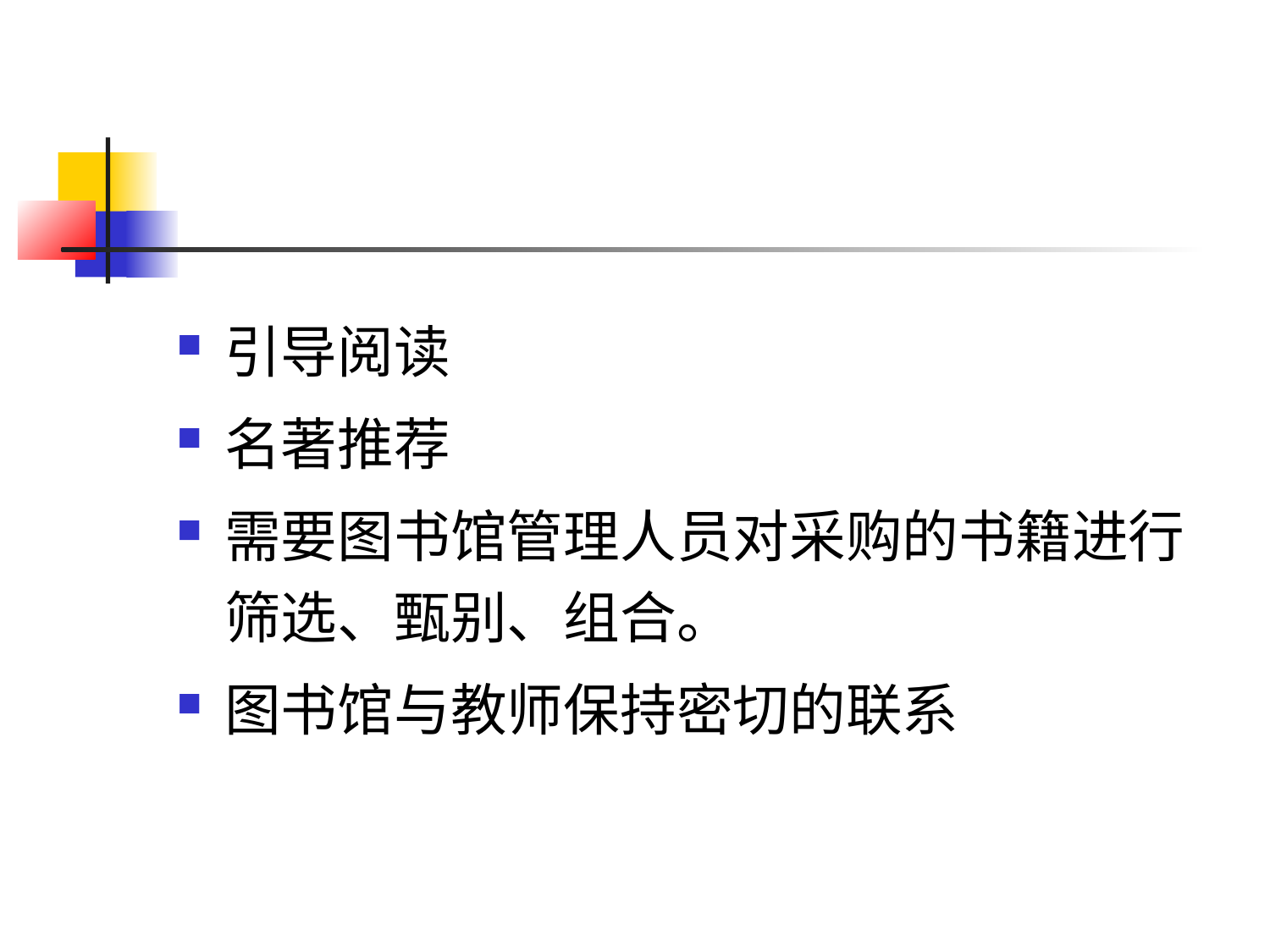

#
引导阅读
名著推荐
需要图书馆管理人员对采购的书籍进行筛选、甄别、组合。
图书馆与教师保持密切的联系